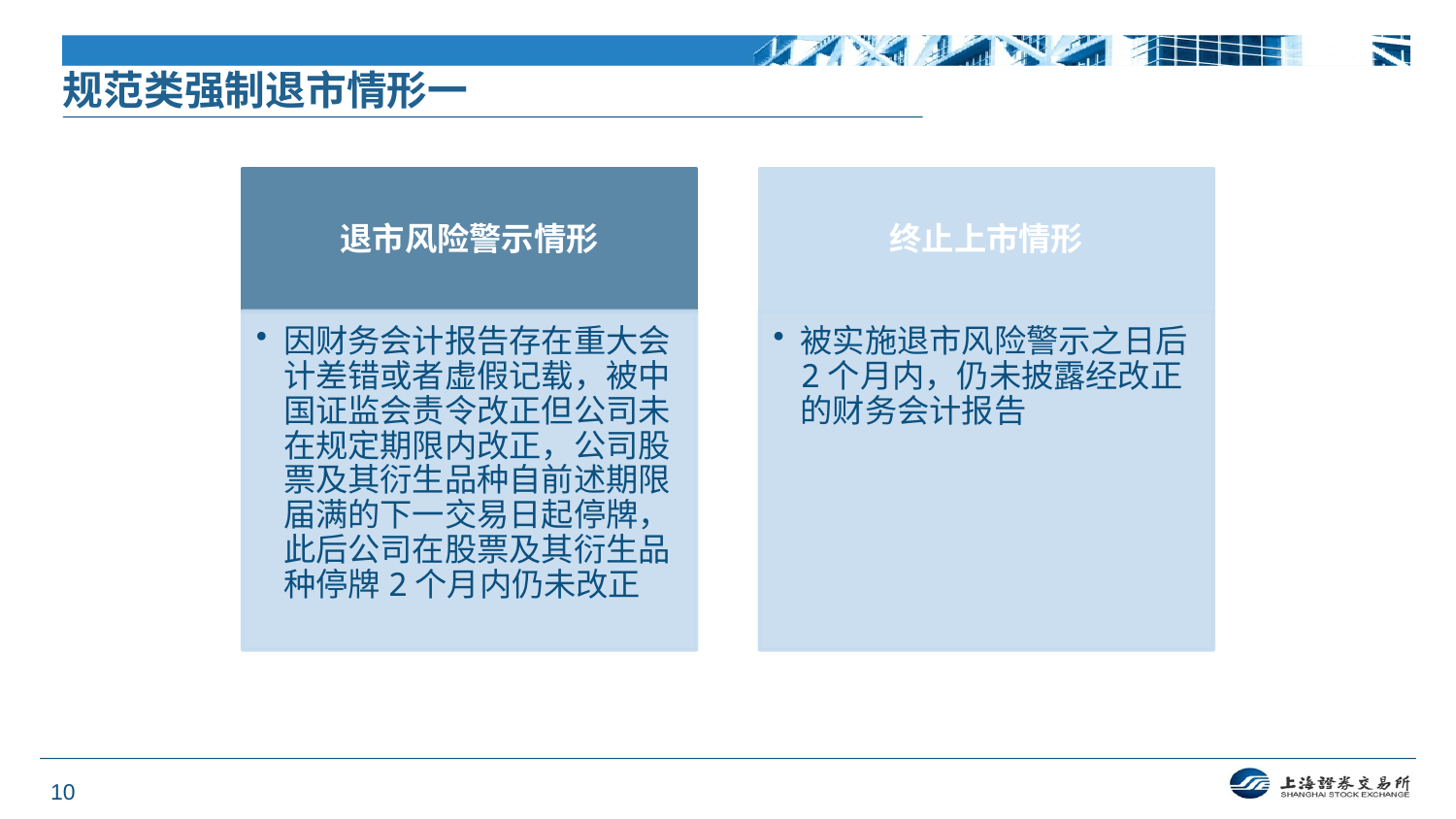

规范类强制退市情形一
退市风险警示情形
因财务会计报告存在重大会计差错或者虚假记载，被中国证监会责令改正但公司未在规定期限内改正，公司股票及其衍生品种自前述期限届满的下一交易日起停牌，此后公司在股票及其衍生品种停牌2个月内仍未改正
终止上市情形
被实施退市风险警示之日后2个月内，仍未披露经改正的财务会计报告
10